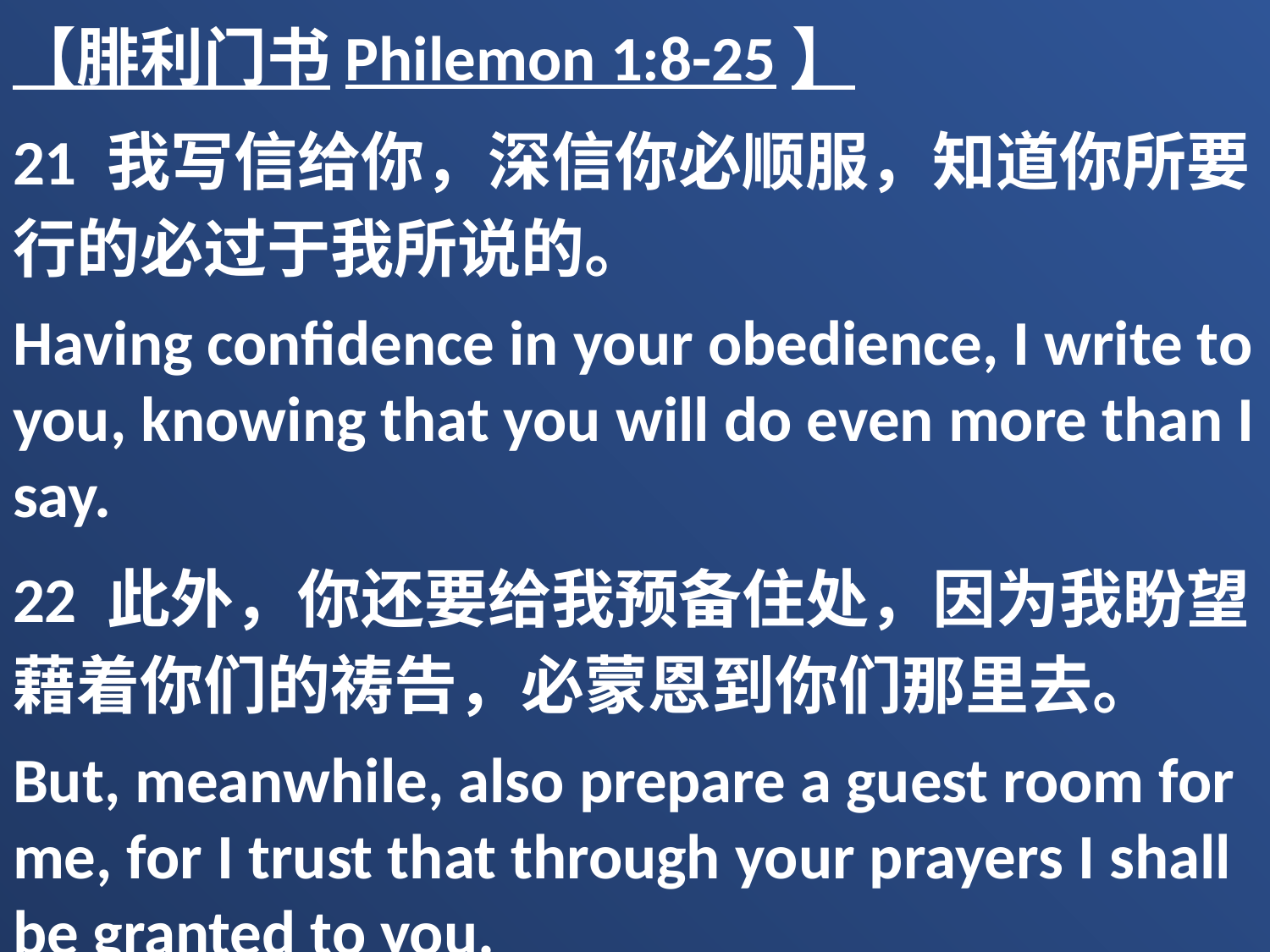

【腓利门书Philemon 1:8-25】
21 我写信给你，深信你必顺服，知道你所要行的必过于我所说的。
Having confidence in your obedience, I write to you, knowing that you will do even more than I say.
22 此外，你还要给我预备住处，因为我盼望藉着你们的祷告，必蒙恩到你们那里去。
But, meanwhile, also prepare a guest room for me, for I trust that through your prayers I shall be granted to you.